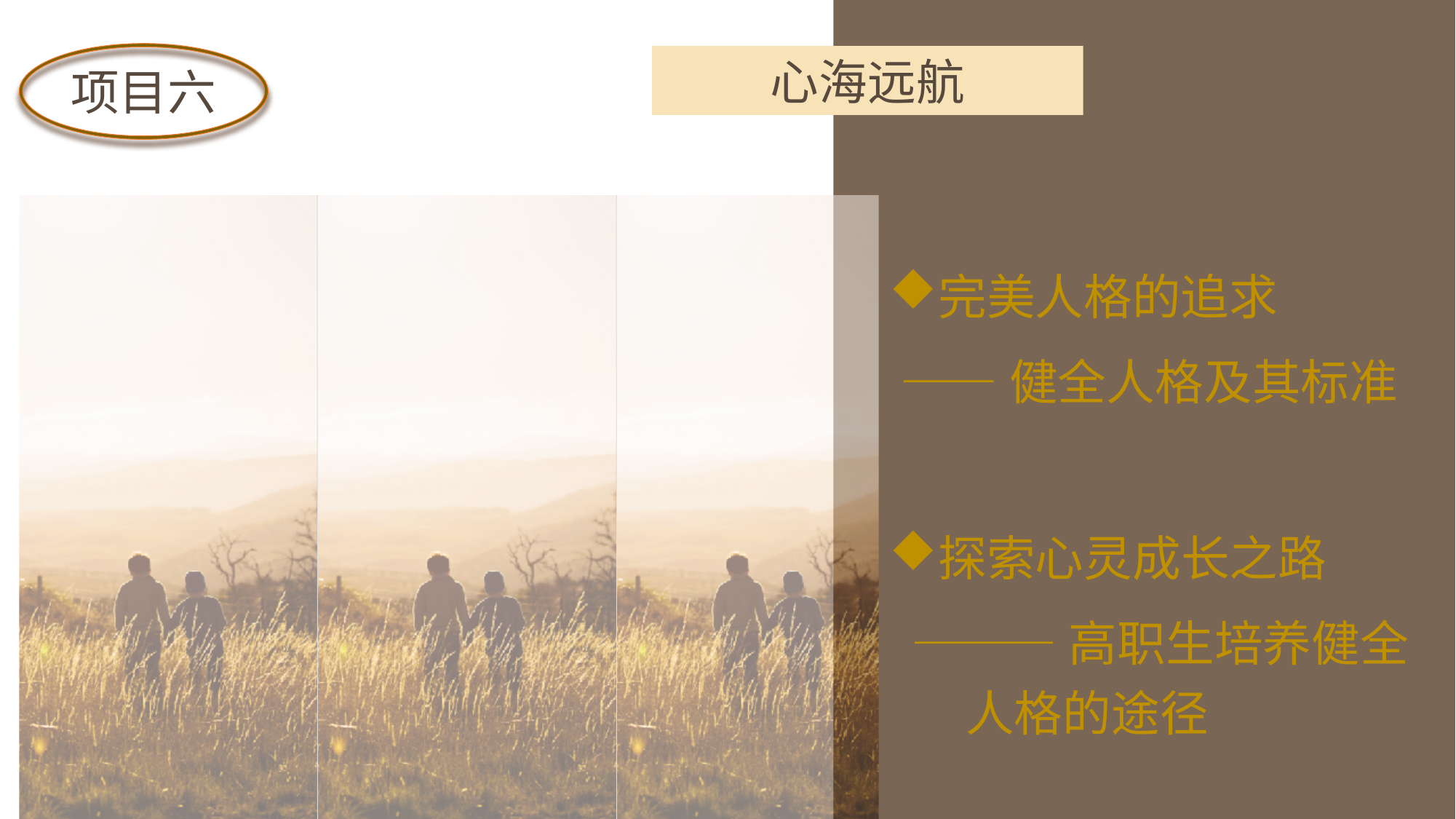

项目六
心海远航

完美人格的追求
 ——健全人格及其标准
探索心灵成长之路
  ———高职生培养健全           人格的途径